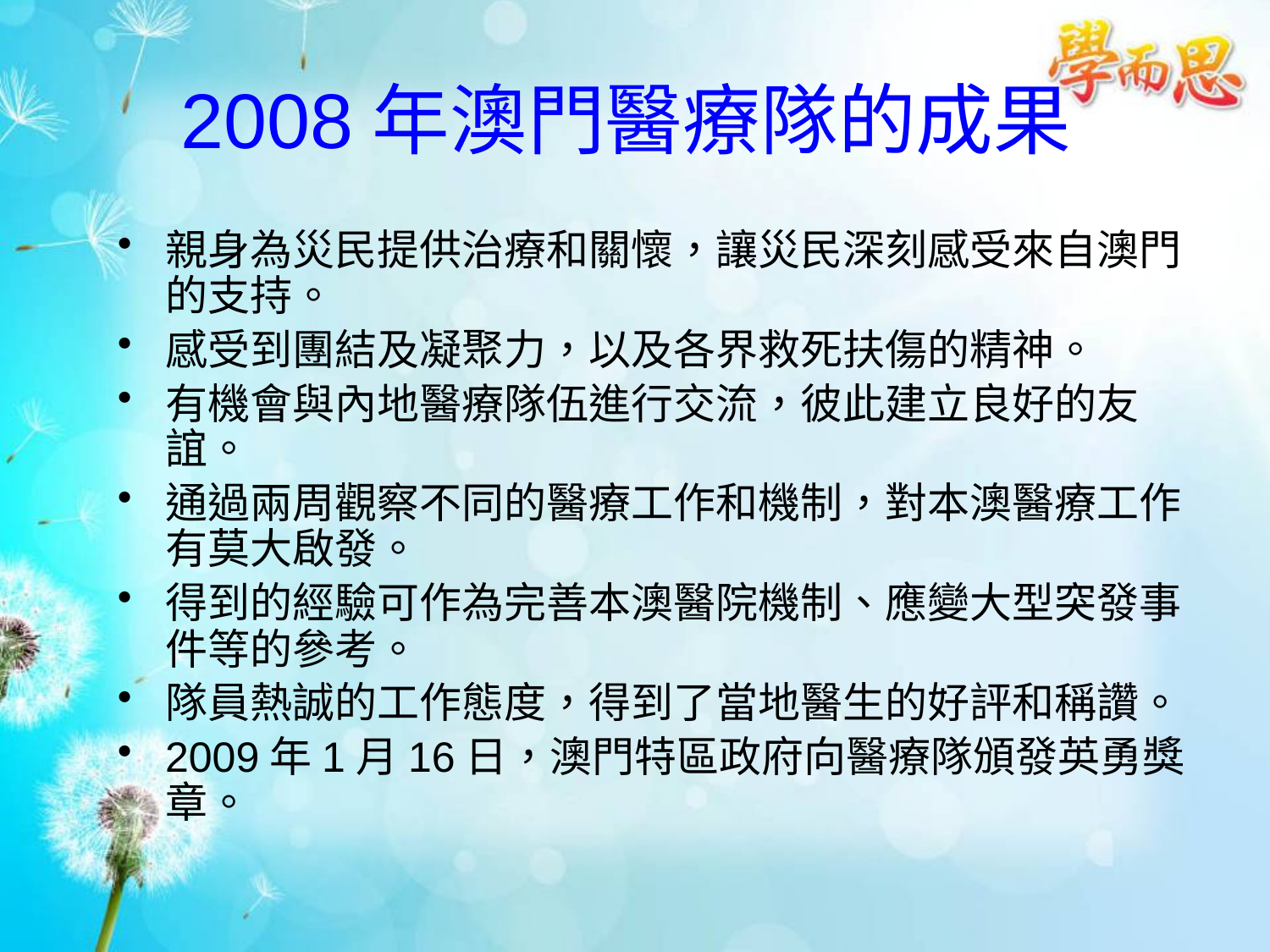

# 2008年澳門醫療隊的成果
親身為災民提供治療和關懷，讓災民深刻感受來自澳門的支持。
感受到團結及凝聚力，以及各界救死扶傷的精神。
有機會與內地醫療隊伍進行交流，彼此建立良好的友誼。
通過兩周觀察不同的醫療工作和機制，對本澳醫療工作有莫大啟發。
得到的經驗可作為完善本澳醫院機制、應變大型突發事件等的參考。
隊員熱誠的工作態度，得到了當地醫生的好評和稱讚。
2009年1月16日，澳門特區政府向醫療隊頒發英勇獎章。